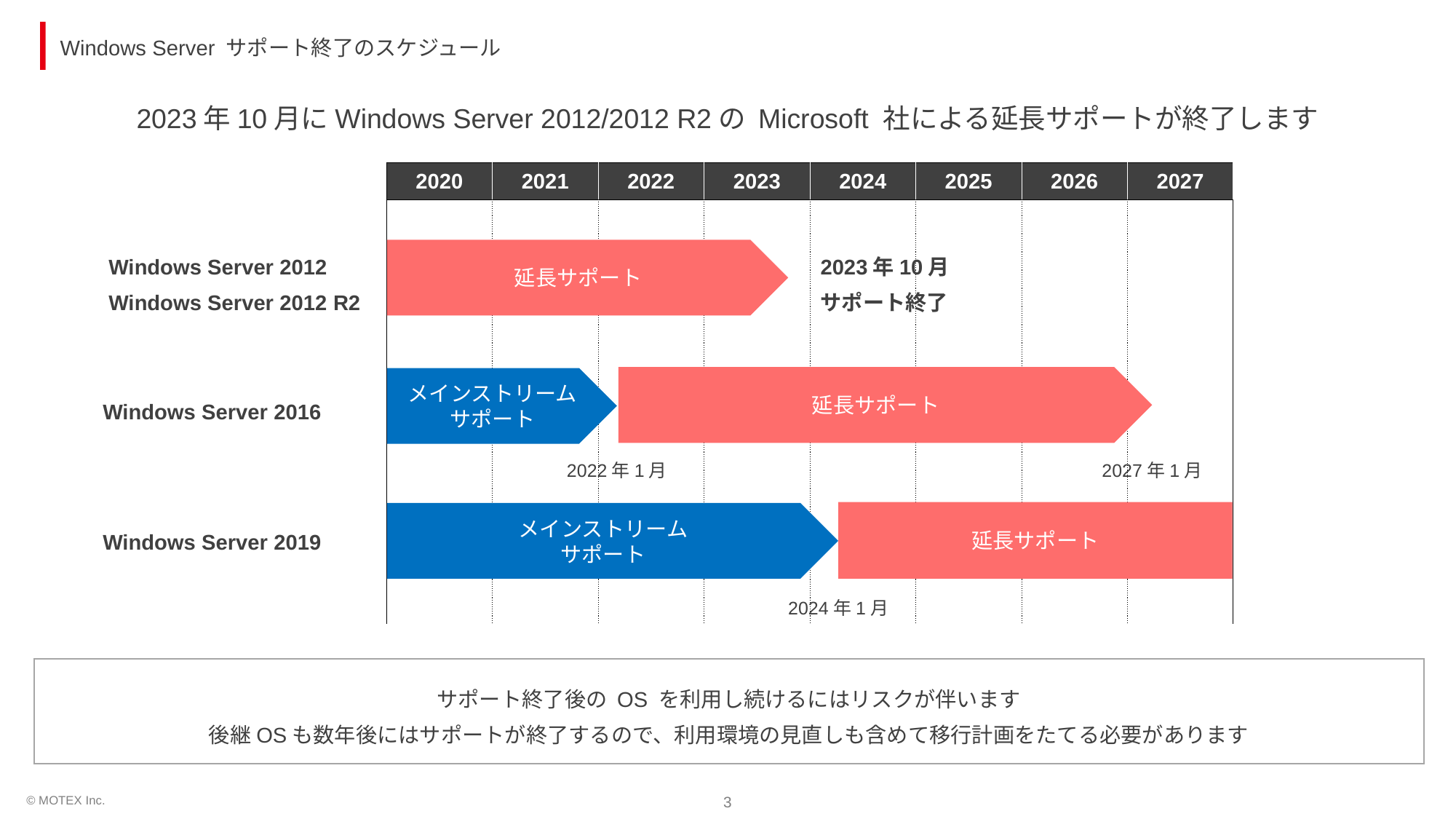

Windows Server サポート終了のスケジュール
2023年10月にWindows Server 2012/2012 R2の Microsoft 社による延長サポートが終了します
| 2020 | 2021 | 2022 | 2023 | 2024 | 2025 | 2026 | 2027 |
| --- | --- | --- | --- | --- | --- | --- | --- |
|  |  |  |  |  |  |  |  |
Windows Server 2012
Windows Server 2012 R2
2023年10月
サポート終了
延長サポート
延長サポート
メインストリーム
サポート
Windows Server 2016
2022年1月
2027年1月
延長サポート
メインストリーム
サポート
Windows Server 2019
2024年1月
サポート終了後の OS を利用し続けるにはリスクが伴います
後継OSも数年後にはサポートが終了するので、利用環境の見直しも含めて移行計画をたてる必要があります